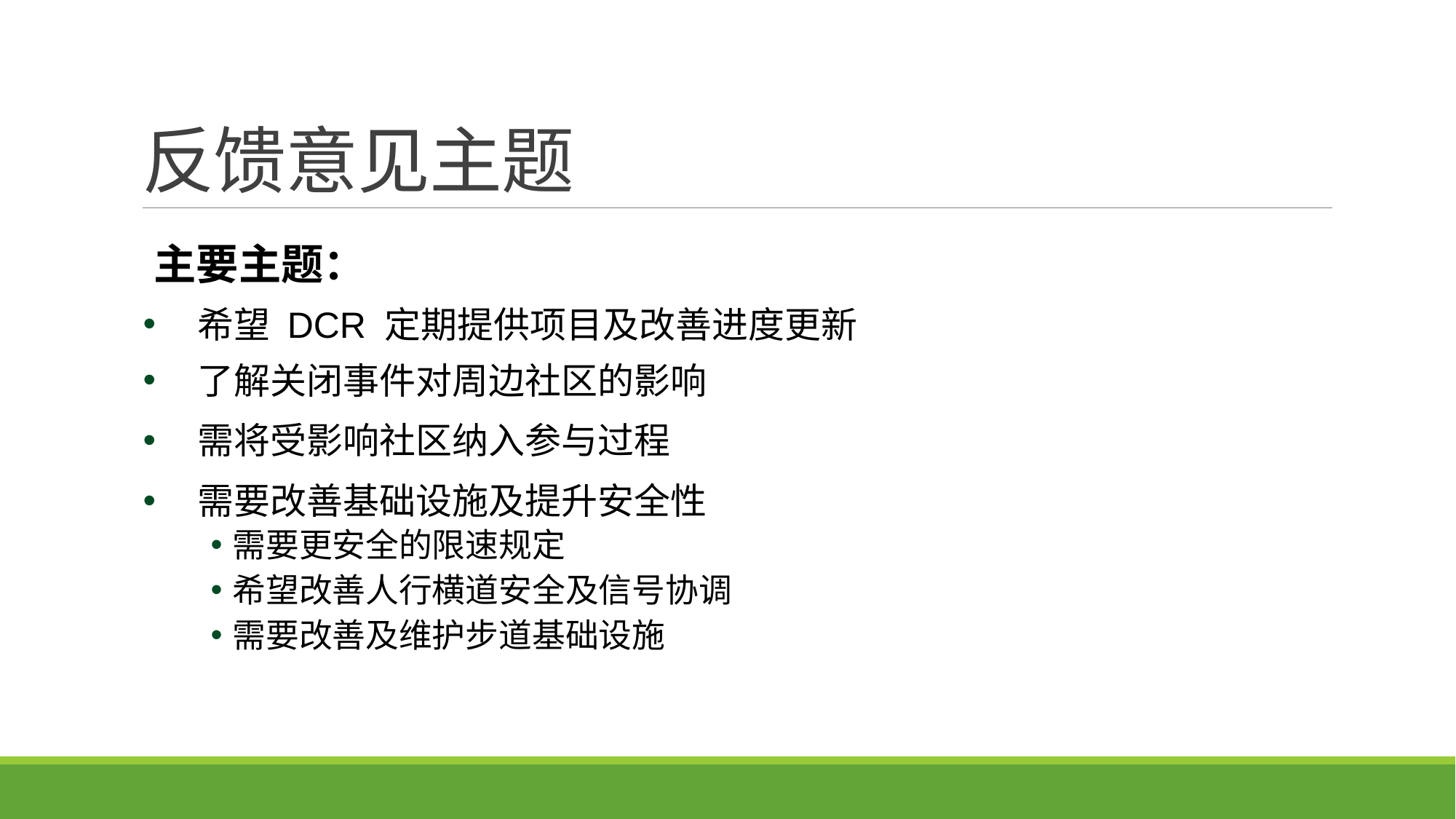

# 反馈意见主题
主要主题：
希望 DCR 定期提供项目及改善进度更新
了解关闭事件对周边社区的影响
需将受影响社区纳入参与过程
需要改善基础设施及提升安全性
需要更安全的限速规定
希望改善人行横道安全及信号协调
需要改善及维护步道基础设施